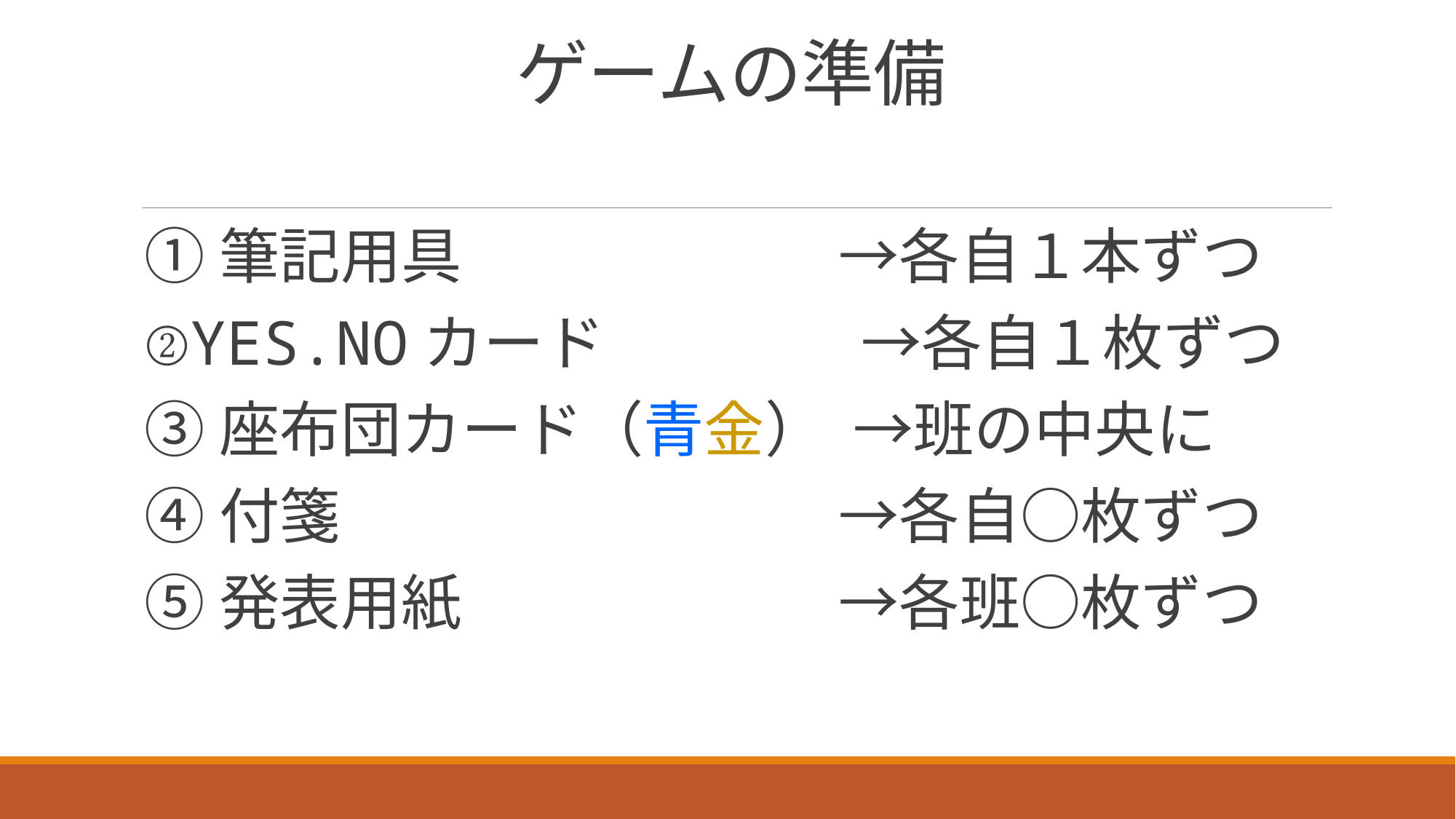

# ゲームの準備
①筆記用具　　　　　　 →各自１本ずつ
②YES.NOカード　　　　 →各自１枚ずつ
③座布団カード（青金）  →班の中央に
④付箋　　　　　　　　 →各自○枚ずつ
⑤発表用紙　　　　　　 →各班○枚ずつ